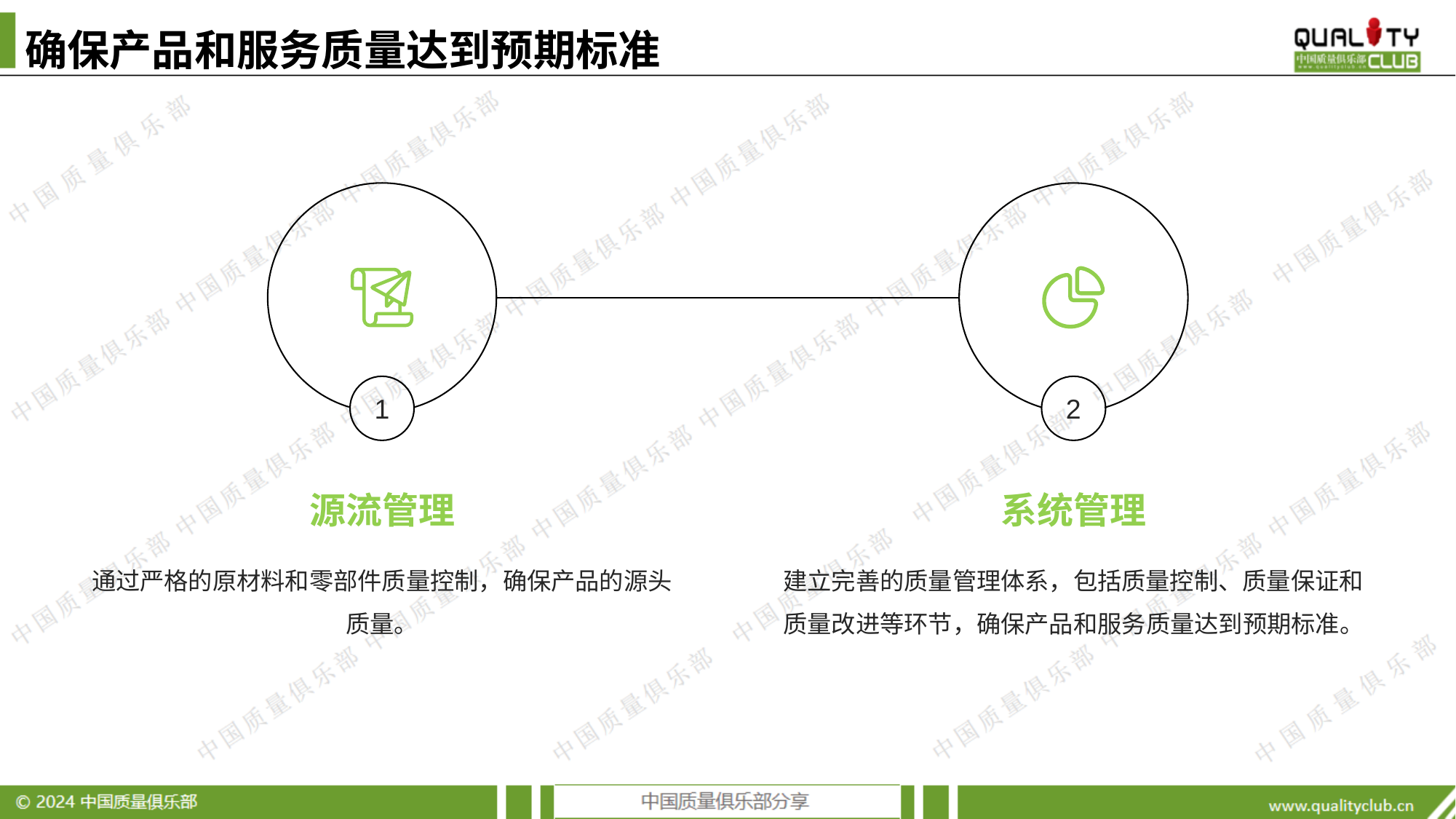

# 确保产品和服务质量达到预期标准

1
2
源流管理
系统管理
通过严格的原材料和零部件质量控制，确保产品的源头质量。
建立完善的质量管理体系，包括质量控制、质量保证和质量改进等环节，确保产品和服务质量达到预期标准。